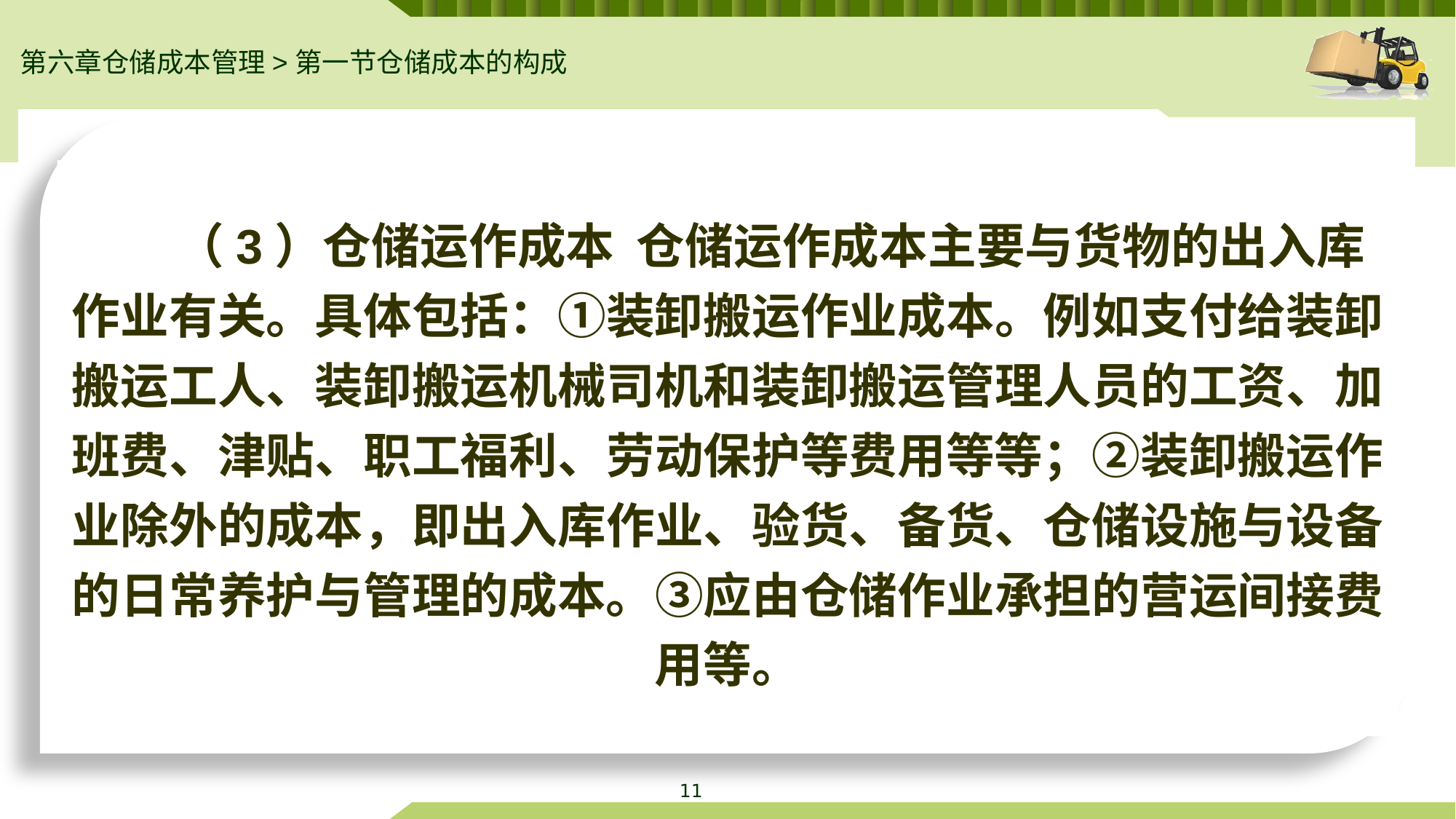

第六章仓储成本管理>第一节仓储成本的构成
（3）仓储运作成本  仓储运作成本主要与货物的出入库作业有关。具体包括：①装卸搬运作业成本。例如支付给装卸搬运工人、装卸搬运机械司机和装卸搬运管理人员的工资、加班费、津贴、职工福利、劳动保护等费用等等；②装卸搬运作业除外的成本，即出入库作业、验货、备货、仓储设施与设备的日常养护与管理的成本。③应由仓储作业承担的营运间接费用等。